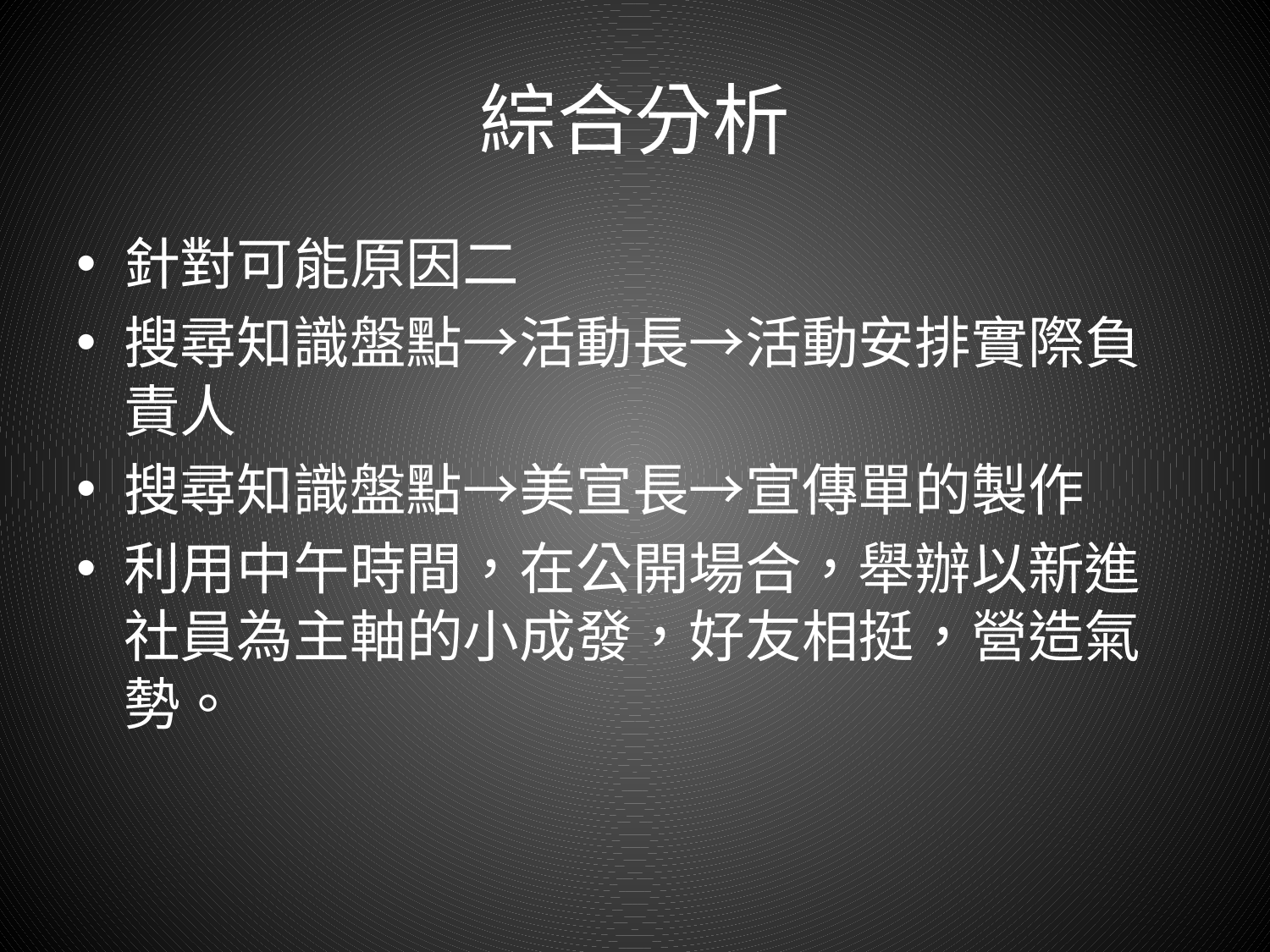

# 綜合分析
針對可能原因二
搜尋知識盤點→活動長→活動安排實際負責人
搜尋知識盤點→美宣長→宣傳單的製作
利用中午時間，在公開場合，舉辦以新進社員為主軸的小成發，好友相挺，營造氣勢。